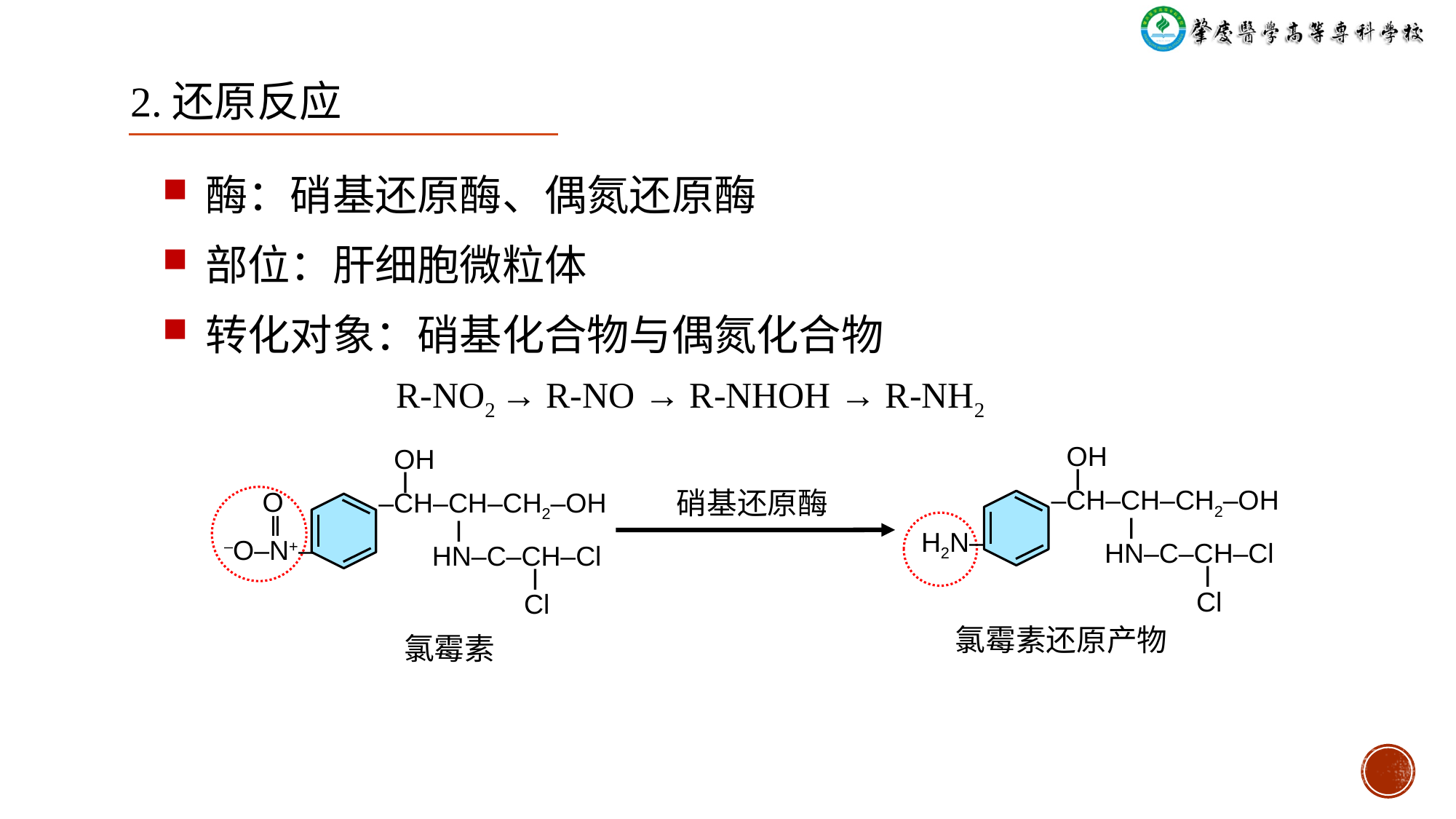

2.还原反应
酶：硝基还原酶、偶氮还原酶
部位：肝细胞微粒体
转化对象：硝基化合物与偶氮化合物
R-NO2 → R-NO → R-NHOH → R-NH2
  OH
   ⅼ
‒CH‒CH‒CH2‒OH
          ⅼ
       HN‒C‒CH‒Cl
                    ⅼ
                   Cl

H2N‒
  OH
   ⅼ
‒CH‒CH‒CH2‒OH
          ⅼ
       HN‒C‒CH‒Cl
                    ⅼ
                   Cl
     O
      ‖
‒O‒N+‒

硝基还原酶

氯霉素还原产物
氯霉素